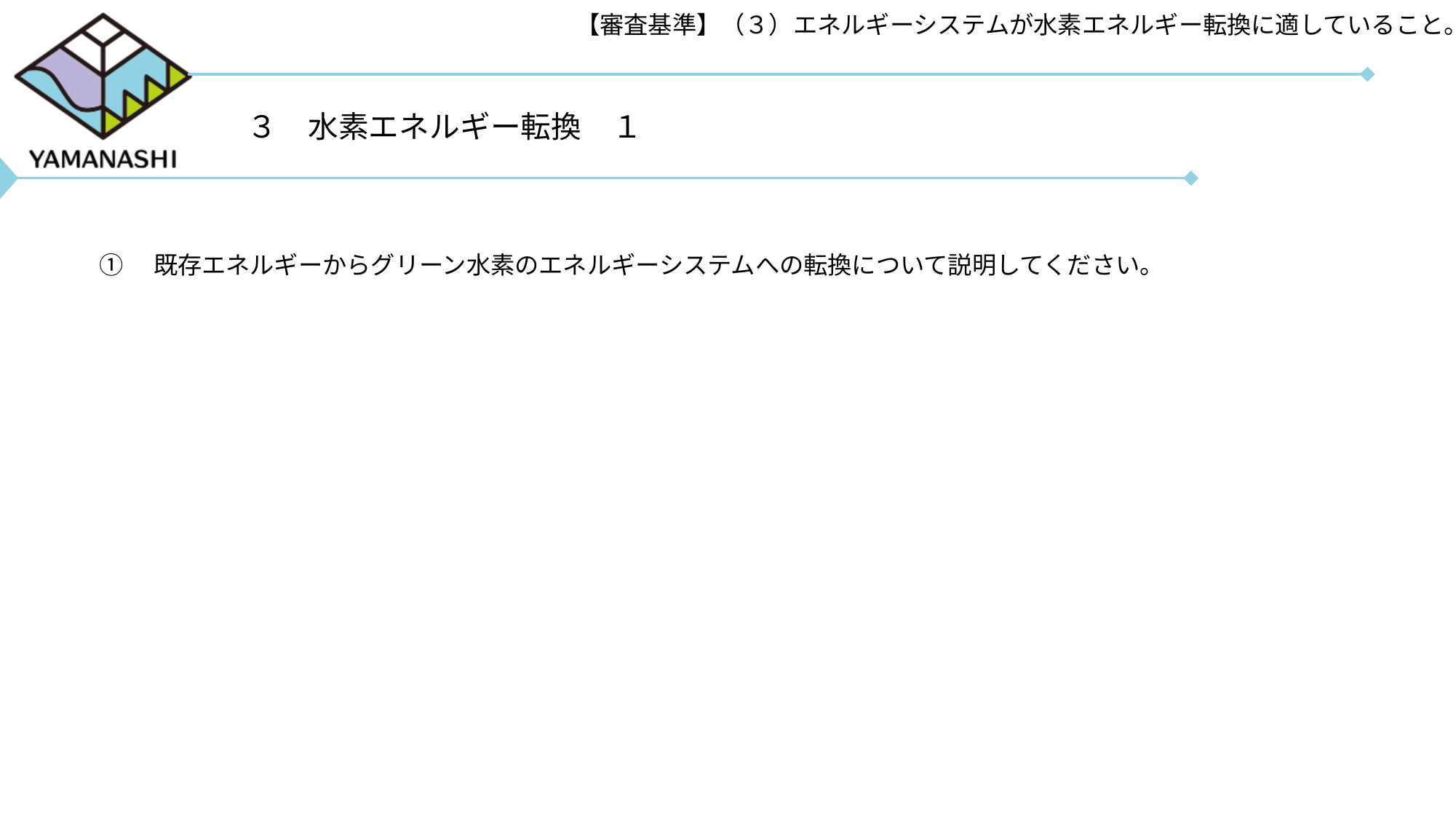

【審査基準】（３）エネルギーシステムが水素エネルギー転換に適していること。
３　水素エネルギー転換　１
①　既存エネルギーからグリーン水素のエネルギーシステムへの転換について説明してください。